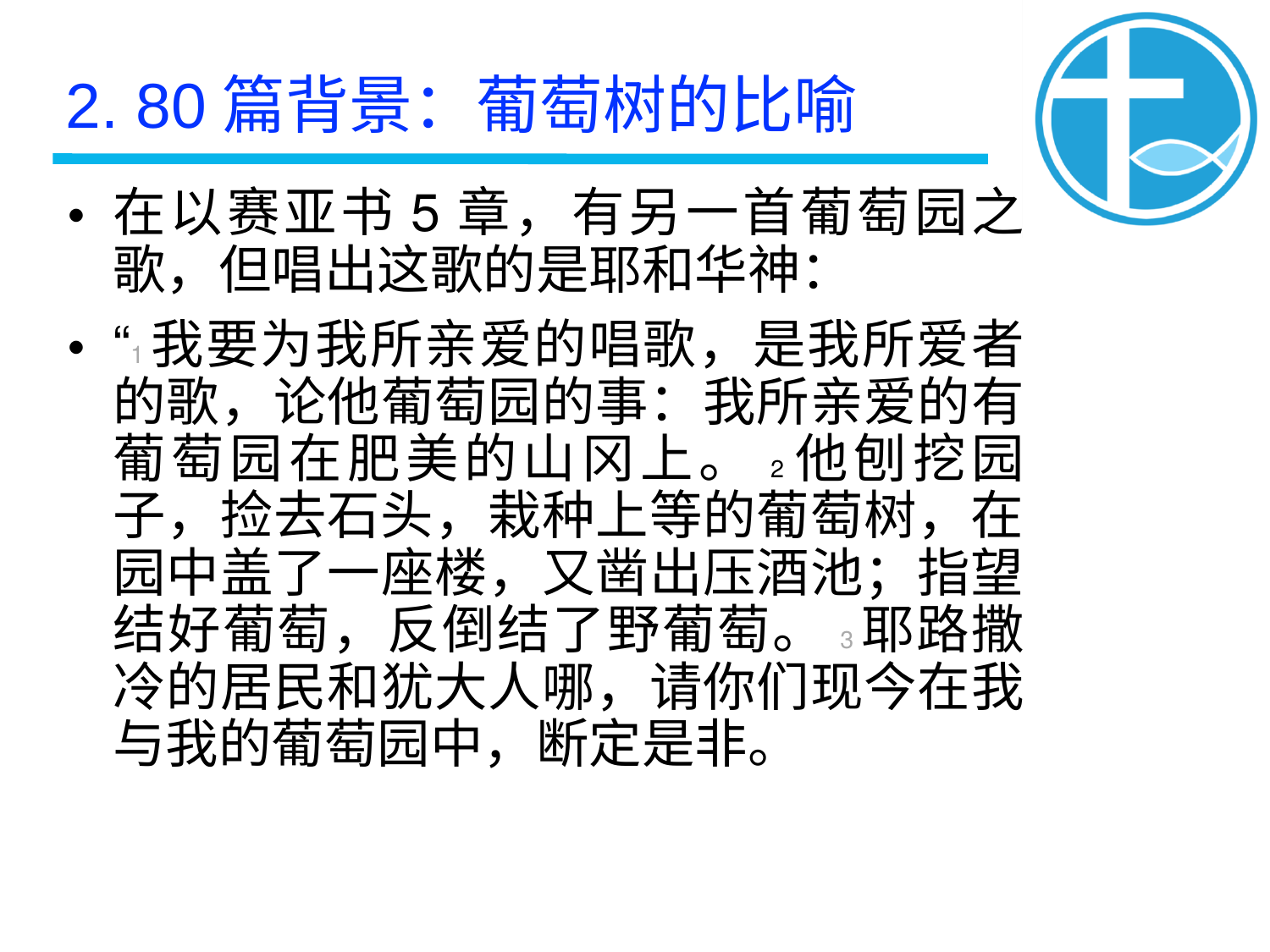

2. 80篇背景：葡萄树的比喻
在以赛亚书5章，有另一首葡萄园之歌，但唱出这歌的是耶和华神：
“1我要为我所亲爱的唱歌，是我所爱者的歌，论他葡萄园的事：我所亲爱的有葡萄园在肥美的山冈上。2他刨挖园子，捡去石头，栽种上等的葡萄树，在园中盖了一座楼，又凿出压酒池；指望结好葡萄，反倒结了野葡萄。3耶路撒冷的居民和犹大人哪，请你们现今在我与我的葡萄园中，断定是非。